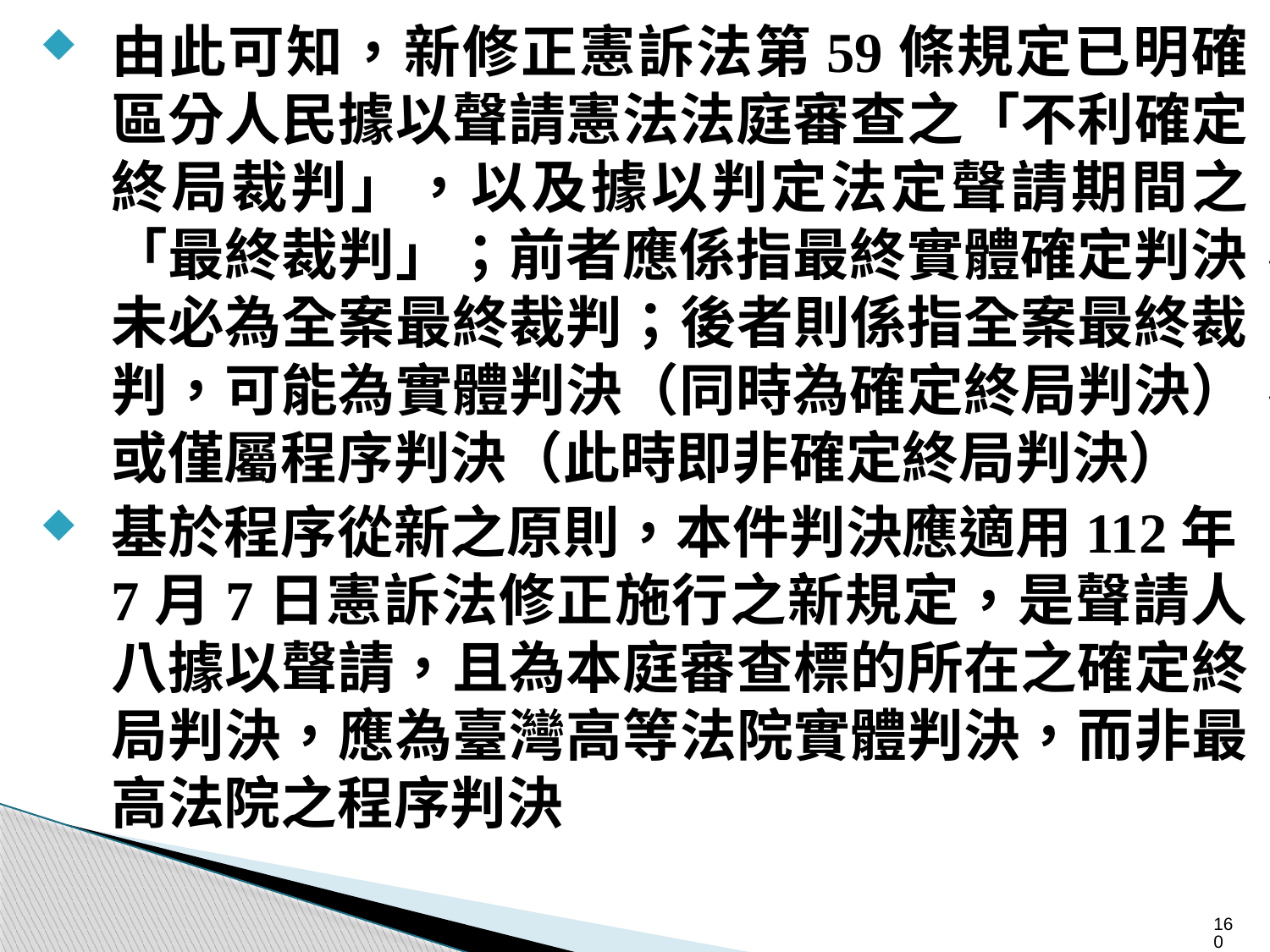

由此可知，新修正憲訴法第59條規定已明確區分人民據以聲請憲法法庭審查之「不利確定終局裁判」，以及據以判定法定聲請期間之「最終裁判」；前者應係指最終實體確定判決，未必為全案最終裁判；後者則係指全案最終裁判，可能為實體判決（同時為確定終局判決），或僅屬程序判決（此時即非確定終局判決）
基於程序從新之原則，本件判決應適用112年7月7日憲訴法修正施行之新規定，是聲請人八據以聲請，且為本庭審查標的所在之確定終局判決，應為臺灣高等法院實體判決，而非最高法院之程序判決

160